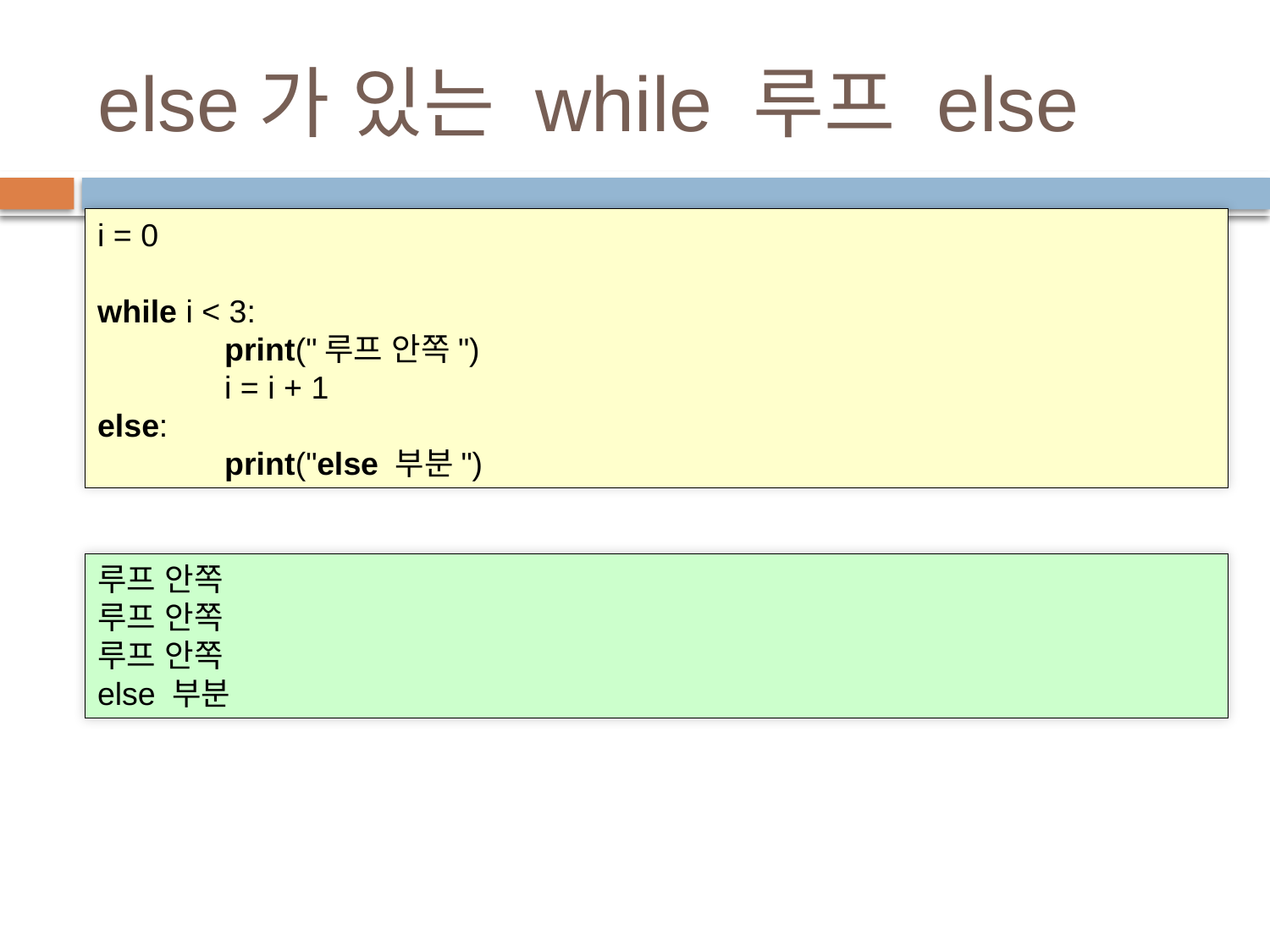

# else가 있는 while 루프 else
i = 0

while i < 3:
	print("루프 안쪽")
	i = i + 1
else:
	print("else 부분")

루프 안쪽
루프 안쪽
루프 안쪽
else 부분